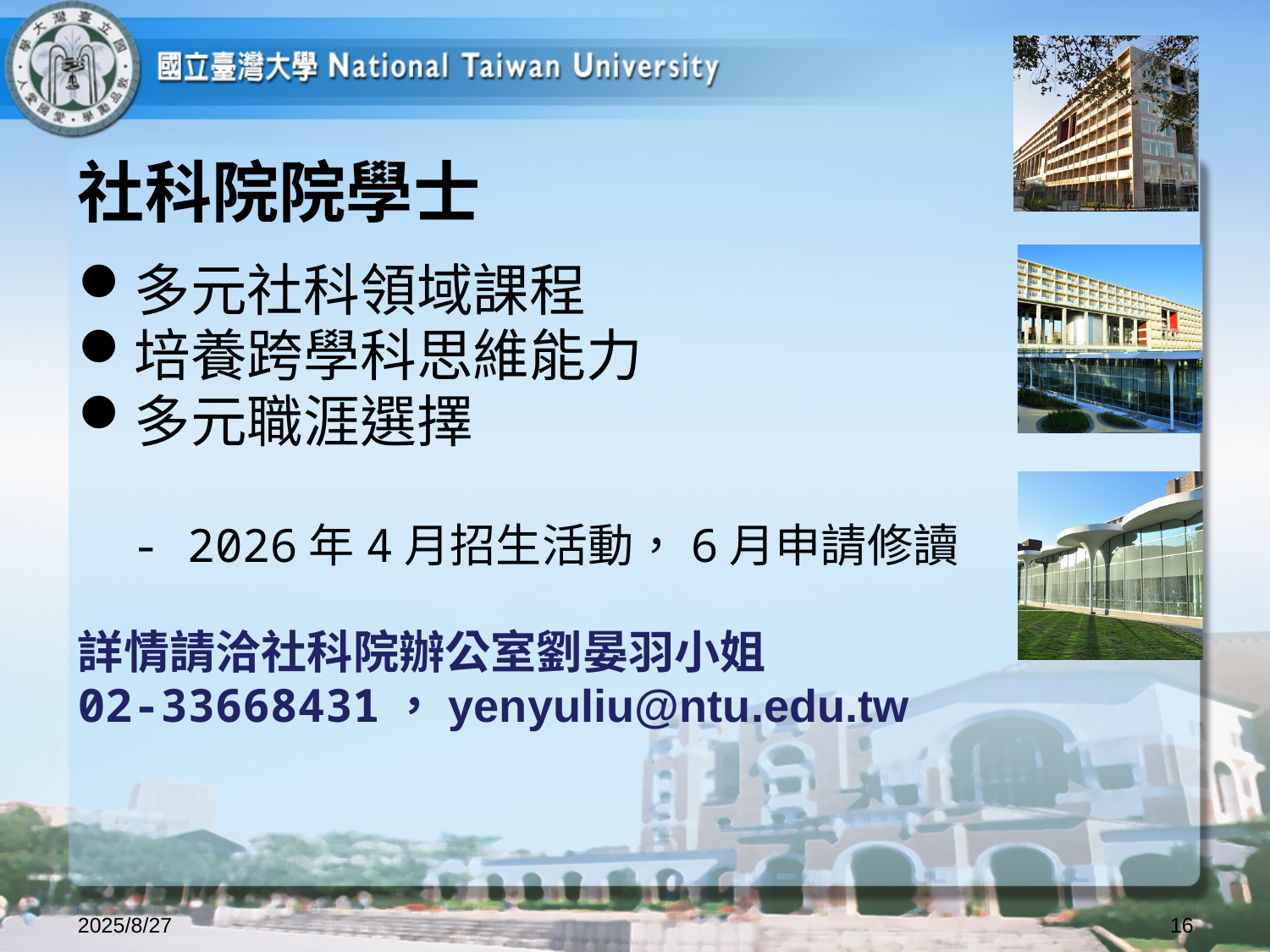

# 社科院院學士

多元社科領域課程
培養跨學科思維能力
多元職涯選擇

  - 2026年4月招生活動，6月申請修讀

詳情請洽社科院辦公室劉晏羽小姐
02-33668431，yenyuliu@ntu.edu.tw

2025/8/27
16